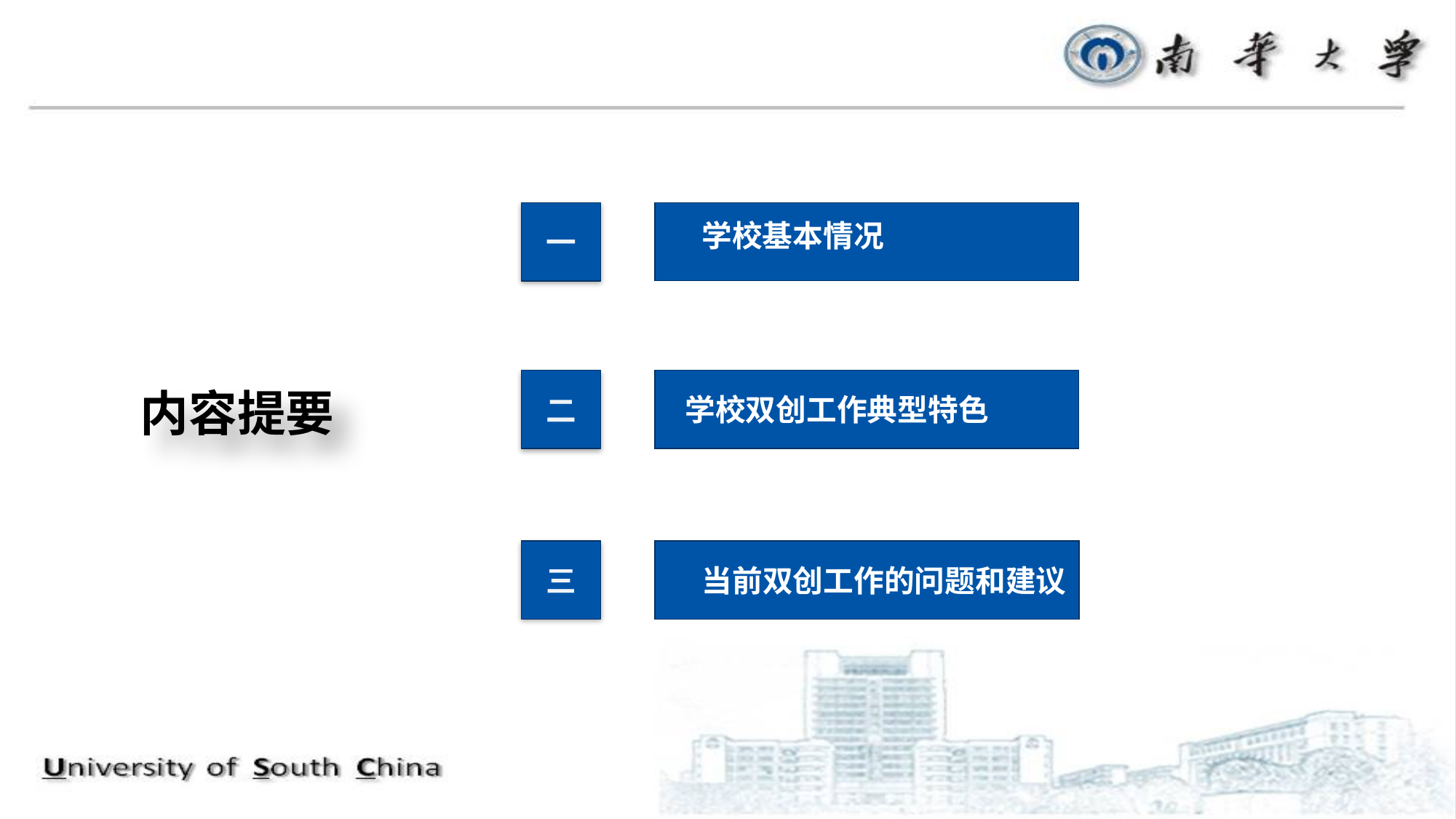

一

  学校基本情况
                  内容提要
二

学校双创工作典型特色
三

  当前双创工作的问题和建议